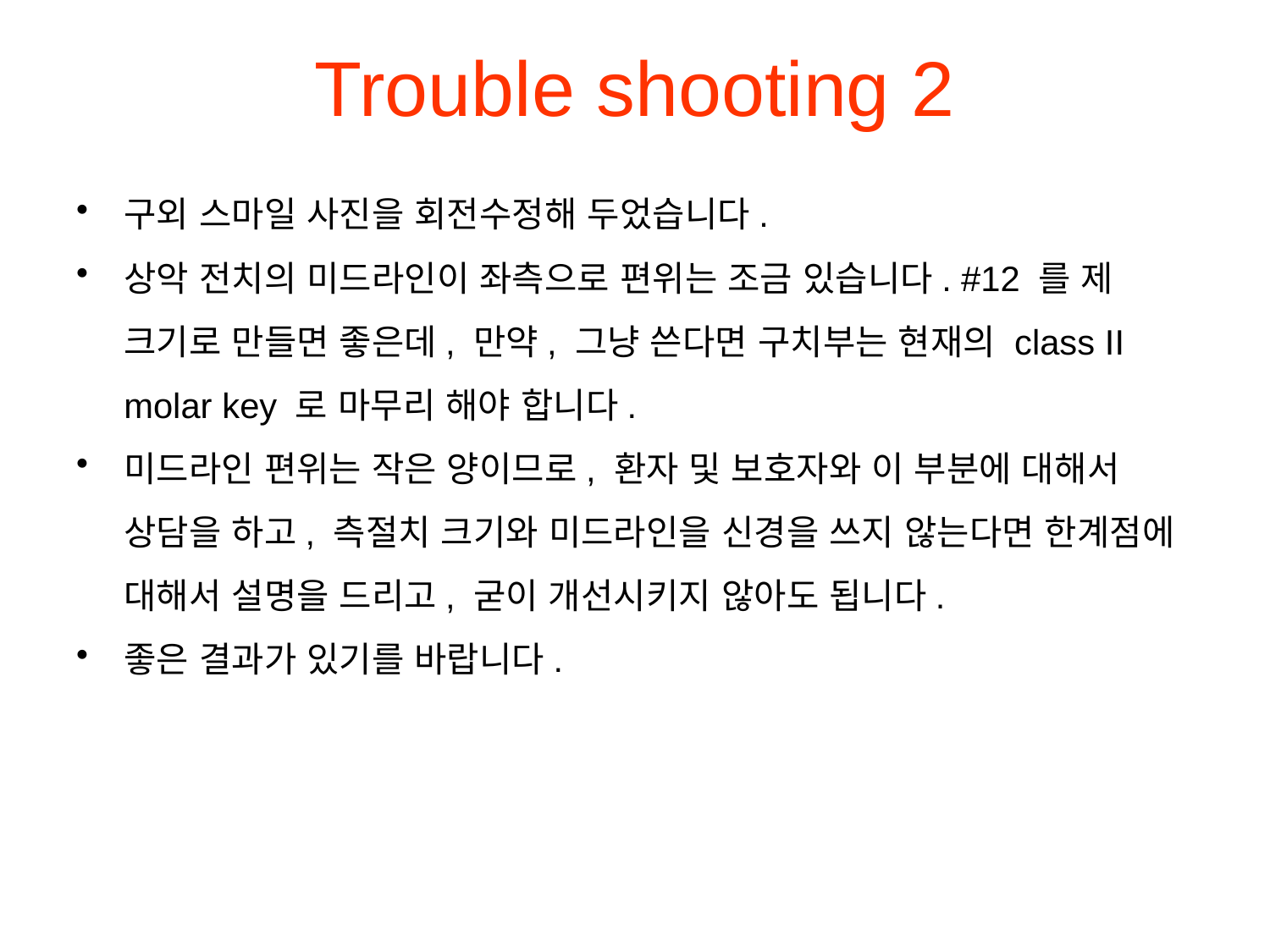

# Trouble shooting 2
구외 스마일 사진을 회전수정해 두었습니다.
상악 전치의 미드라인이 좌측으로 편위는 조금 있습니다. #12 를 제 크기로 만들면 좋은데, 만약, 그냥 쓴다면 구치부는 현재의 class II molar key 로 마무리 해야 합니다.
미드라인 편위는 작은 양이므로, 환자 및 보호자와 이 부분에 대해서 상담을 하고, 측절치 크기와 미드라인을 신경을 쓰지 않는다면 한계점에 대해서 설명을 드리고, 굳이 개선시키지 않아도 됩니다.
좋은 결과가 있기를 바랍니다.